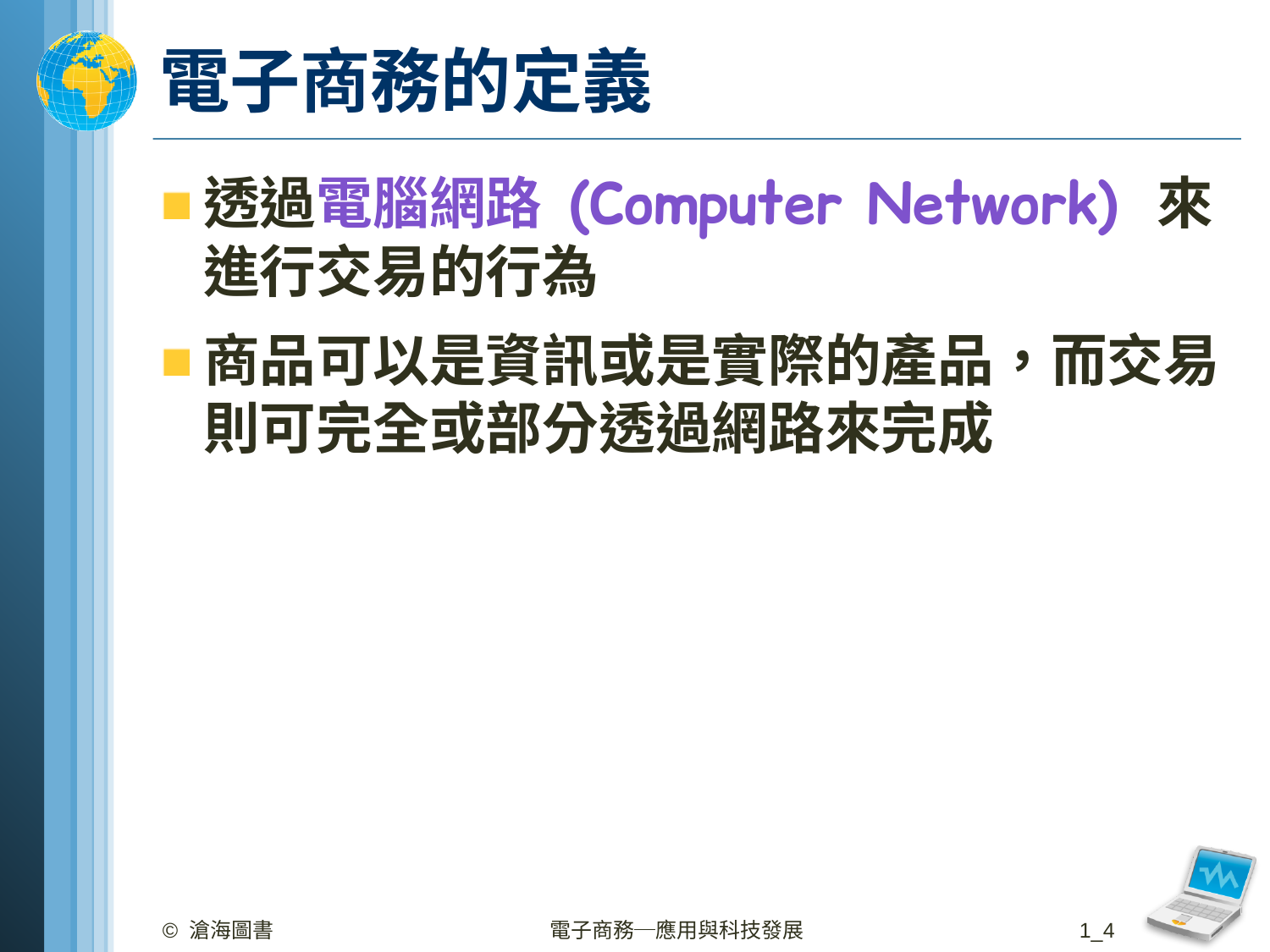

# 電子商務的定義
透過電腦網路 (Computer Network) 來進行交易的行為
商品可以是資訊或是實際的產品，而交易則可完全或部分透過網路來完成

© 滄海圖書
電子商務─應用與科技發展
1_4